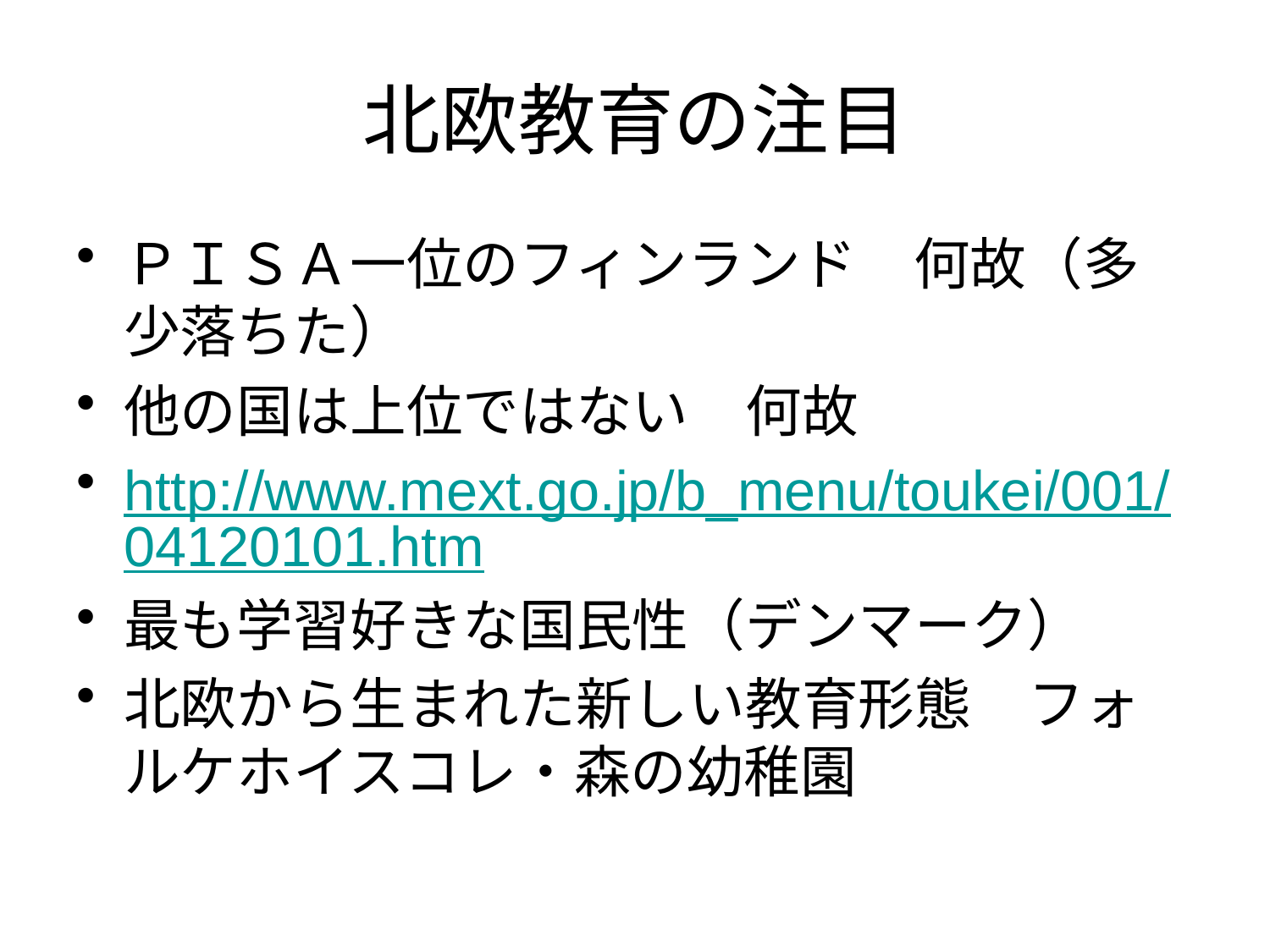

# 北欧教育の注目
ＰＩＳＡ一位のフィンランド　何故（多少落ちた）
他の国は上位ではない　何故
http://www.mext.go.jp/b_menu/toukei/001/04120101.htm
最も学習好きな国民性（デンマーク）
北欧から生まれた新しい教育形態　フォルケホイスコレ・森の幼稚園